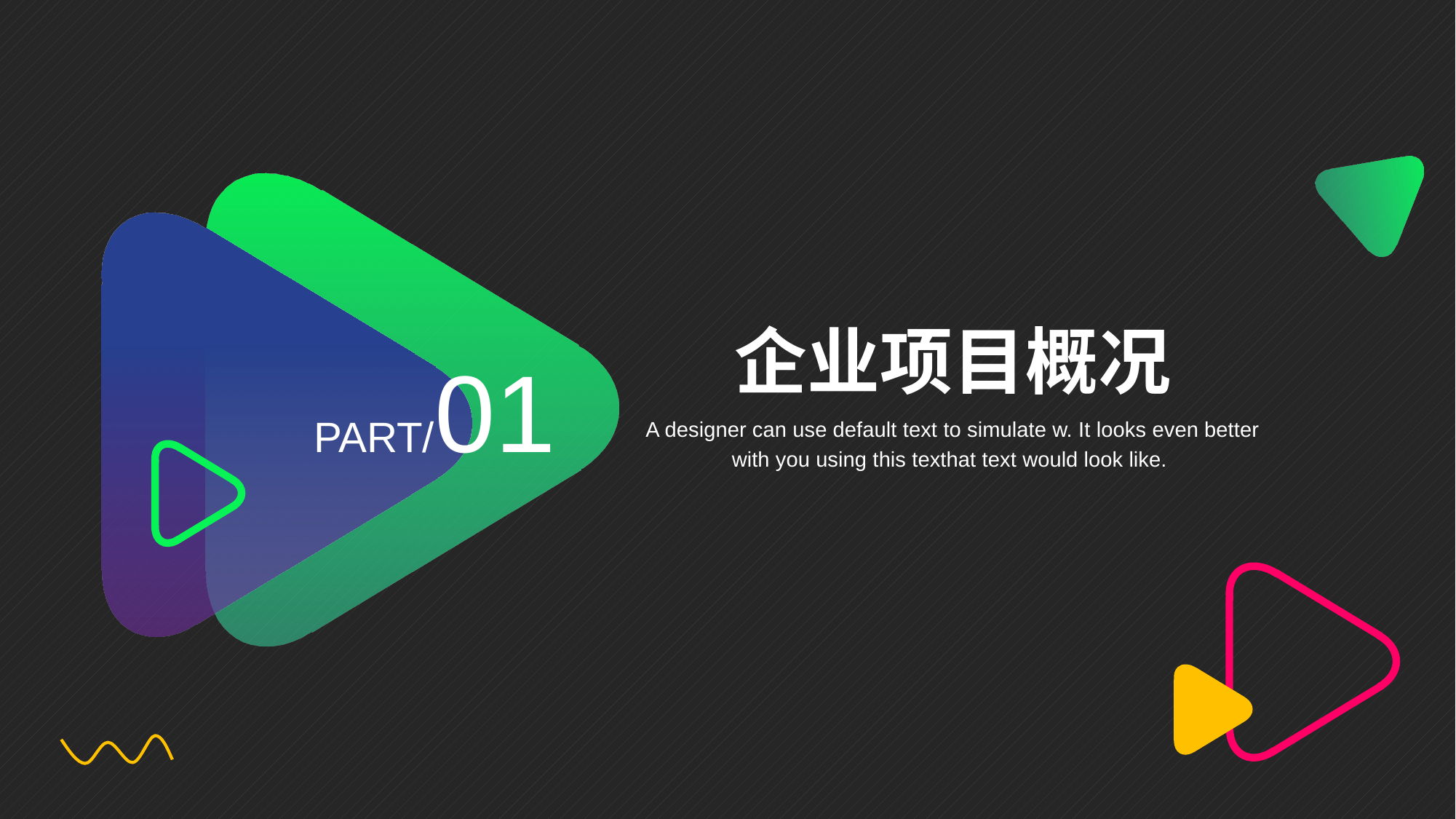

PART/01

企业项目概况
A designer can use default text to simulate w. It looks even better with you using this texthat text would look like.